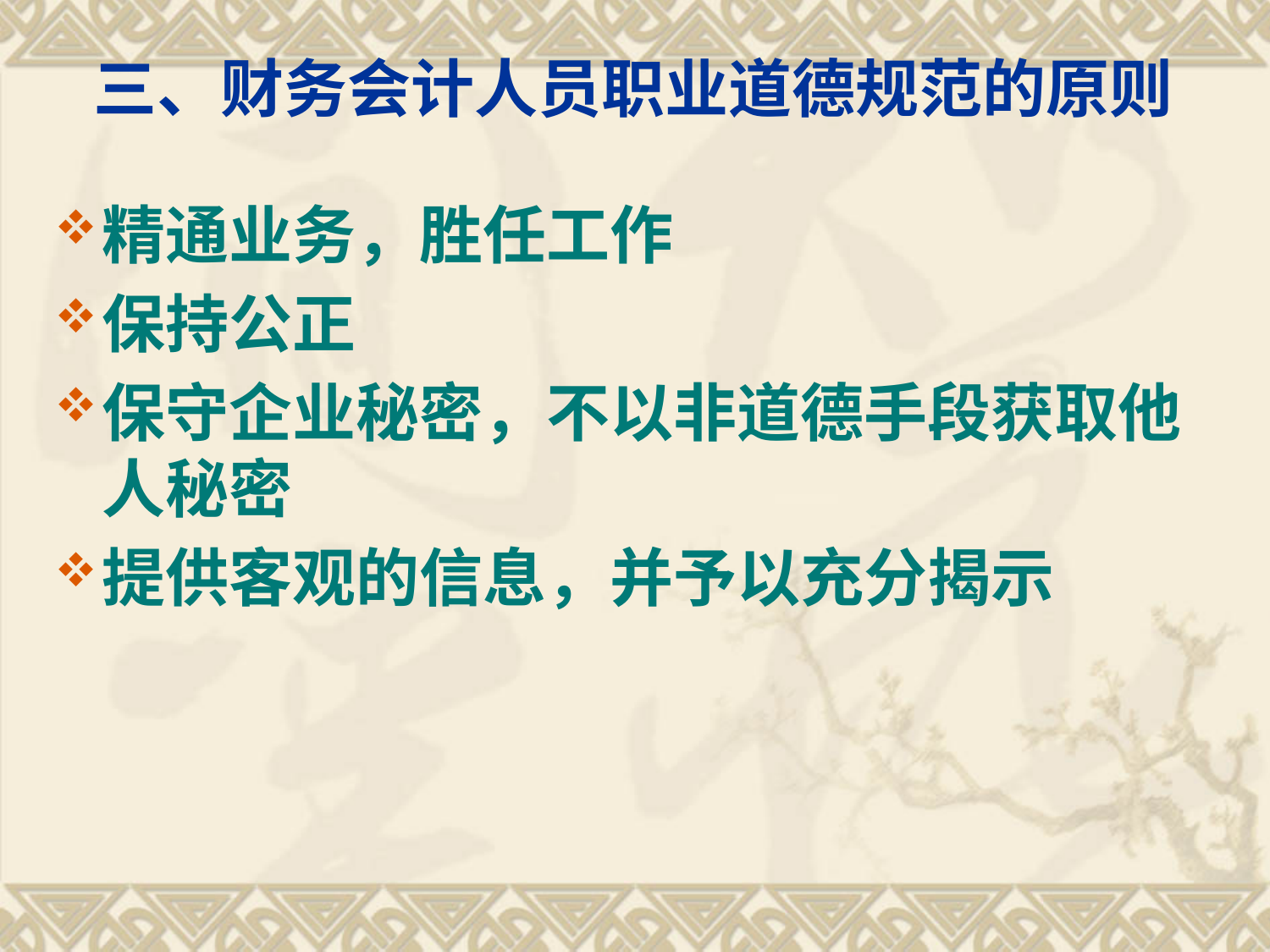

# 三、财务会计人员职业道德规范的原则
精通业务，胜任工作
保持公正
保守企业秘密，不以非道德手段获取他人秘密
提供客观的信息，并予以充分揭示